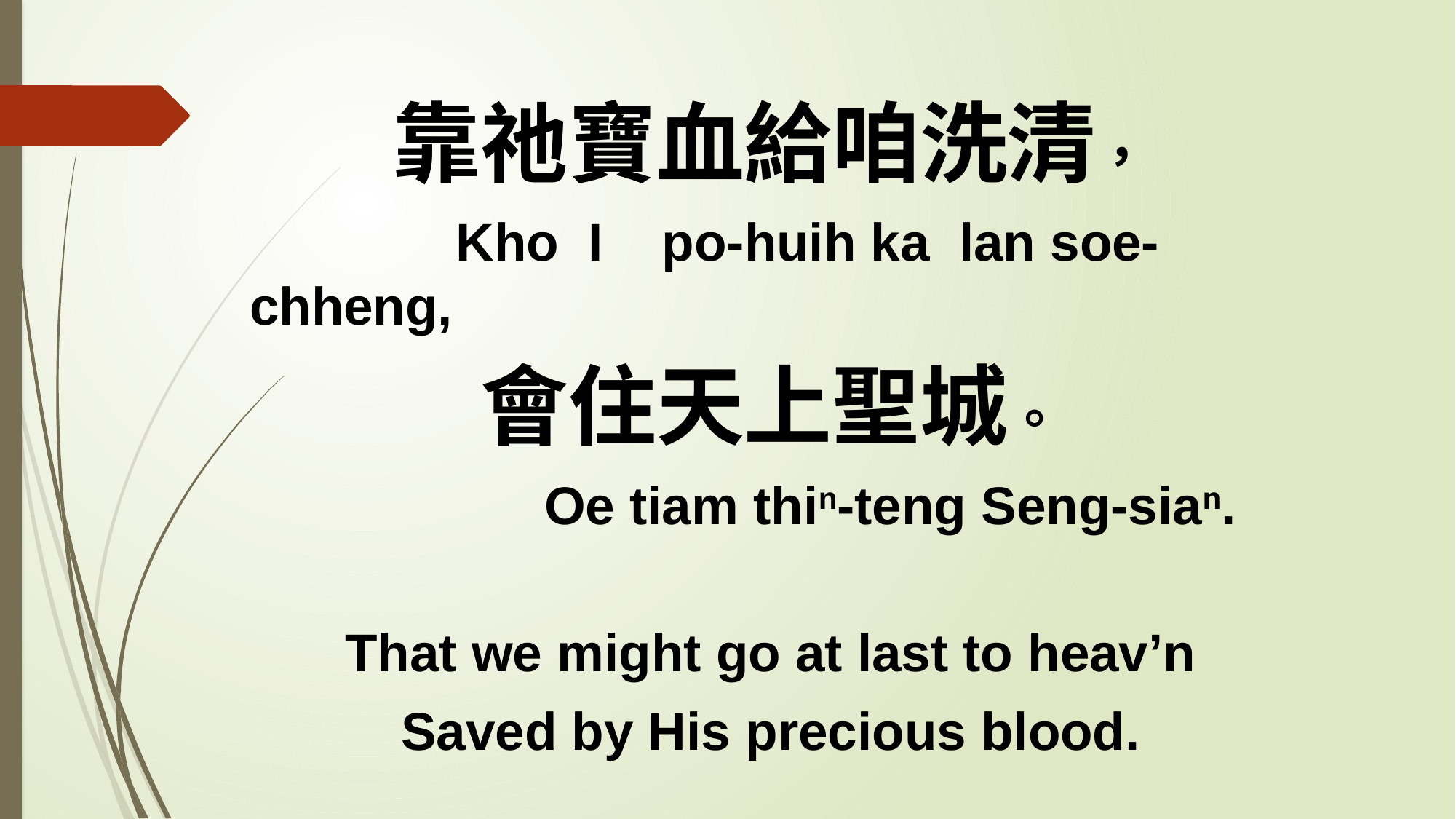

靠祂寶血給咱洗清，
              Kho  I    po-huih ka  lan soe-chheng,
會住天上聖城。
                    Oe tiam thin-teng Seng-sian.

That we might go at last to heav’n
Saved by His precious blood.